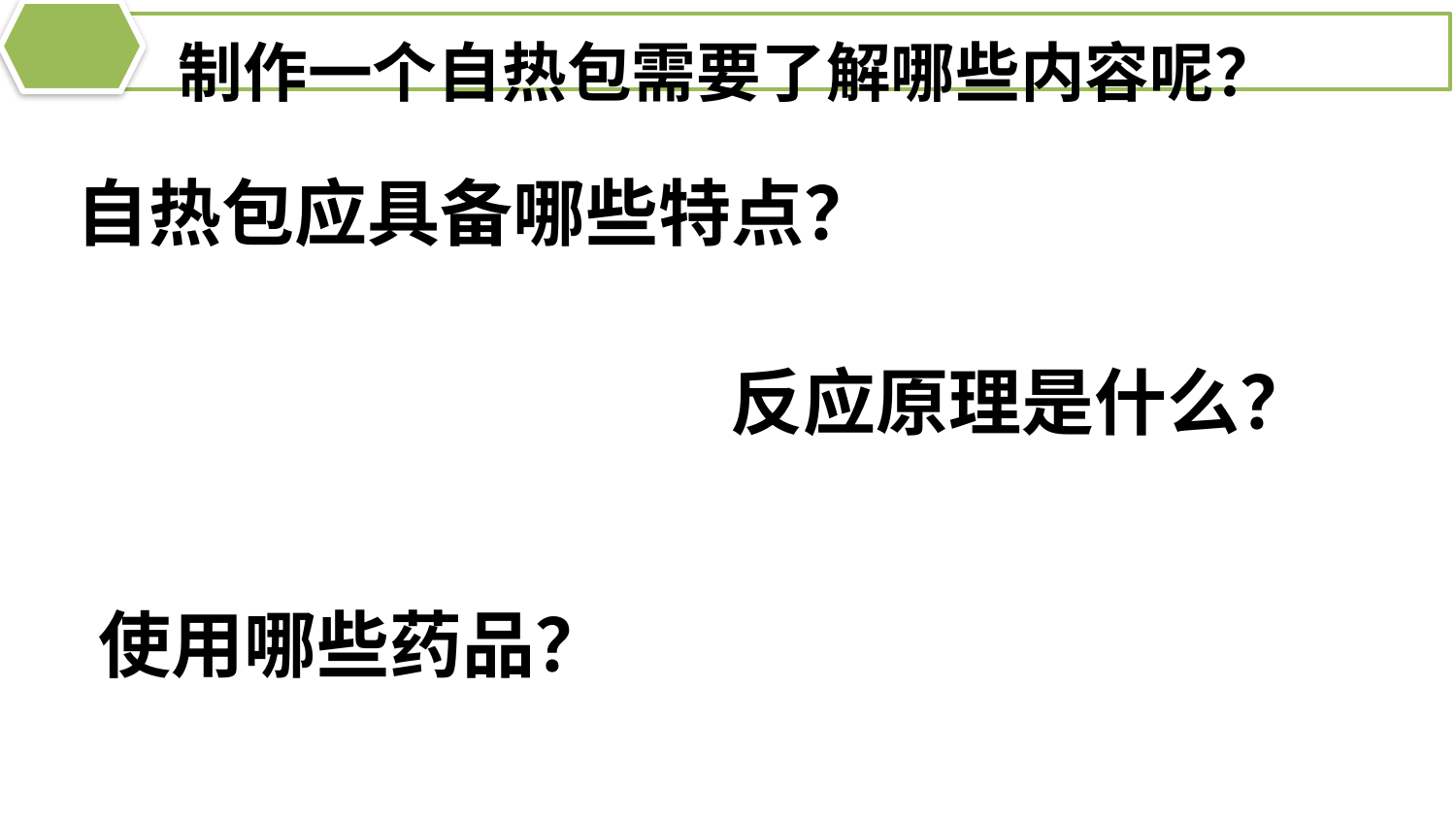

# 制作一个自热包需要了解哪些内容呢？
自热包应具备哪些特点？
反应原理是什么？
使用哪些药品？